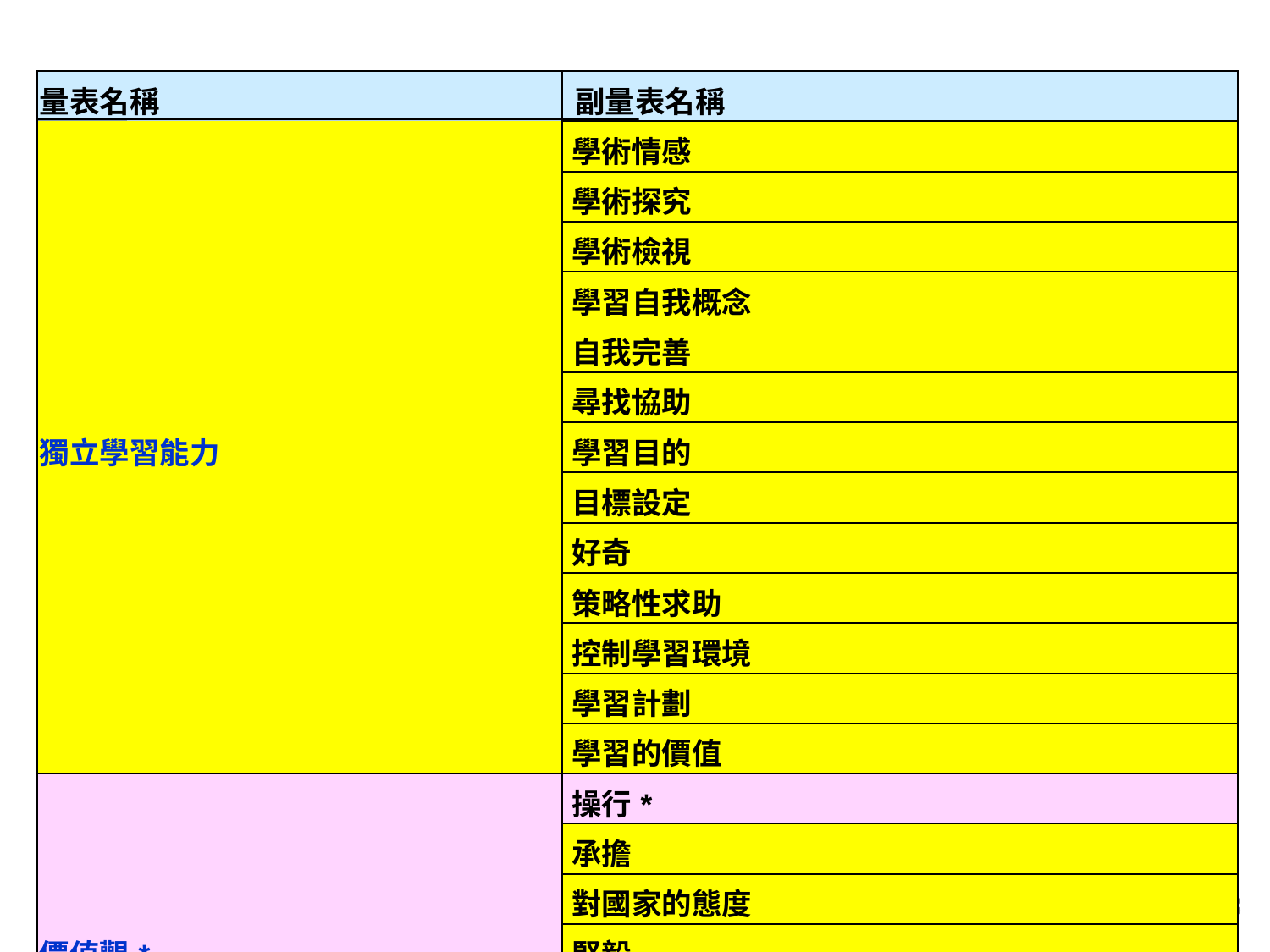

# 量表與副量表: 小學
| 量表名稱 | 副量表名稱 |
| --- | --- |
| 獨立學習能力 | 學術情感 |
|  | 學術探究 |
|  | 學術檢視 |
|  | 學習自我概念 |
|  | 自我完善 |
|  | 尋找協助 |
|  | 學習目的 |
|  | 目標設定 |
|  | 好奇 |
|  | 策略性求助 |
|  | 控制學習環境 |
|  | 學習計劃 |
|  | 學習的價值 |
| 價值觀\* | 操行\* |
|  | 承擔 |
|  | 對國家的態度 |
|  | 堅毅 |
|  | 責任感 |
|  | 和諧人際關係\* |
|  | 良好行為\* |
23